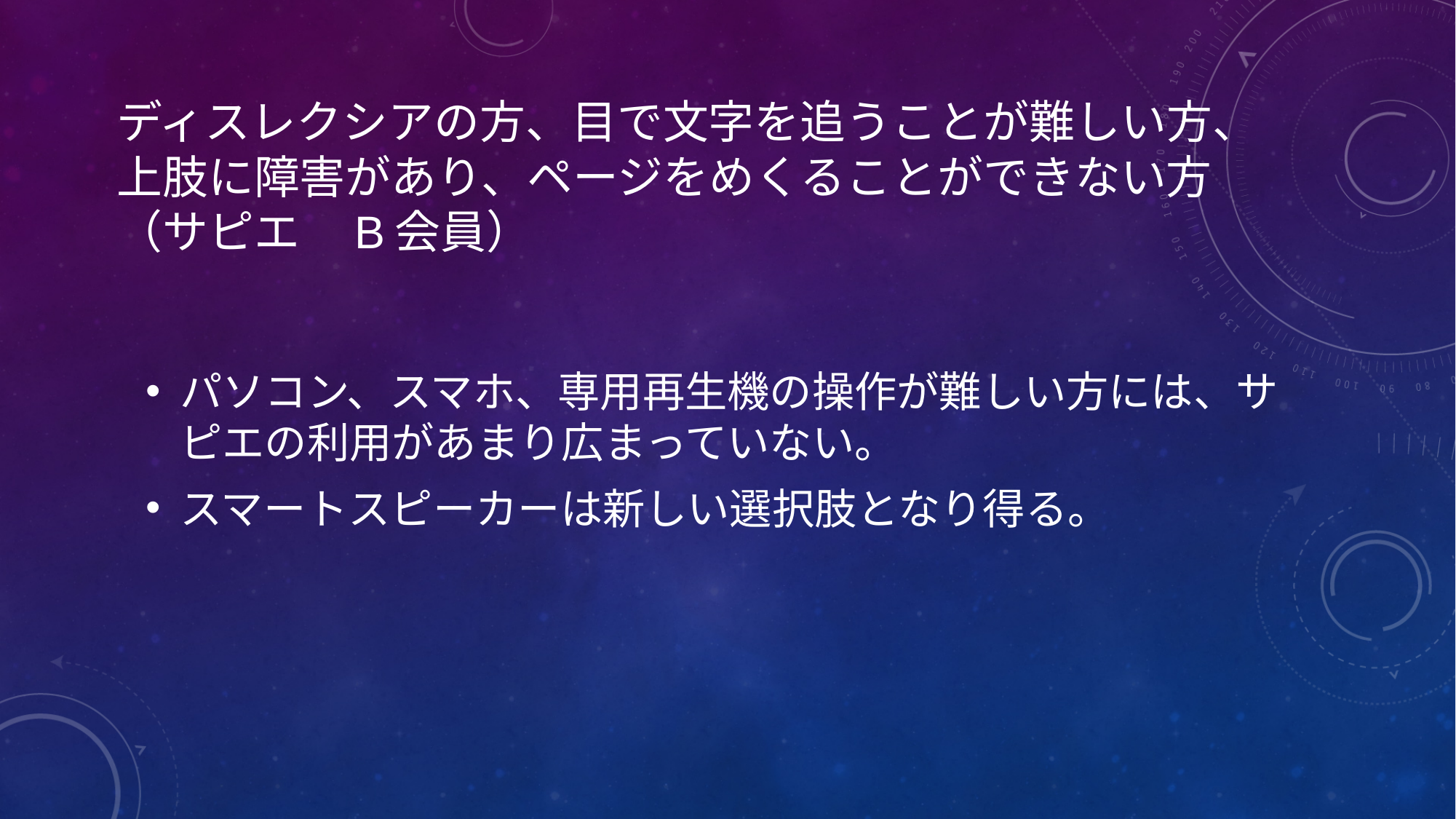

# ディスレクシアの方、目で文字を追うことが難しい方、上肢に障害があり、ページをめくることができない方 （サピエ　B会員）
パソコン、スマホ、専用再生機の操作が難しい方には、サピエの利用があまり広まっていない。
スマートスピーカーは新しい選択肢となり得る。